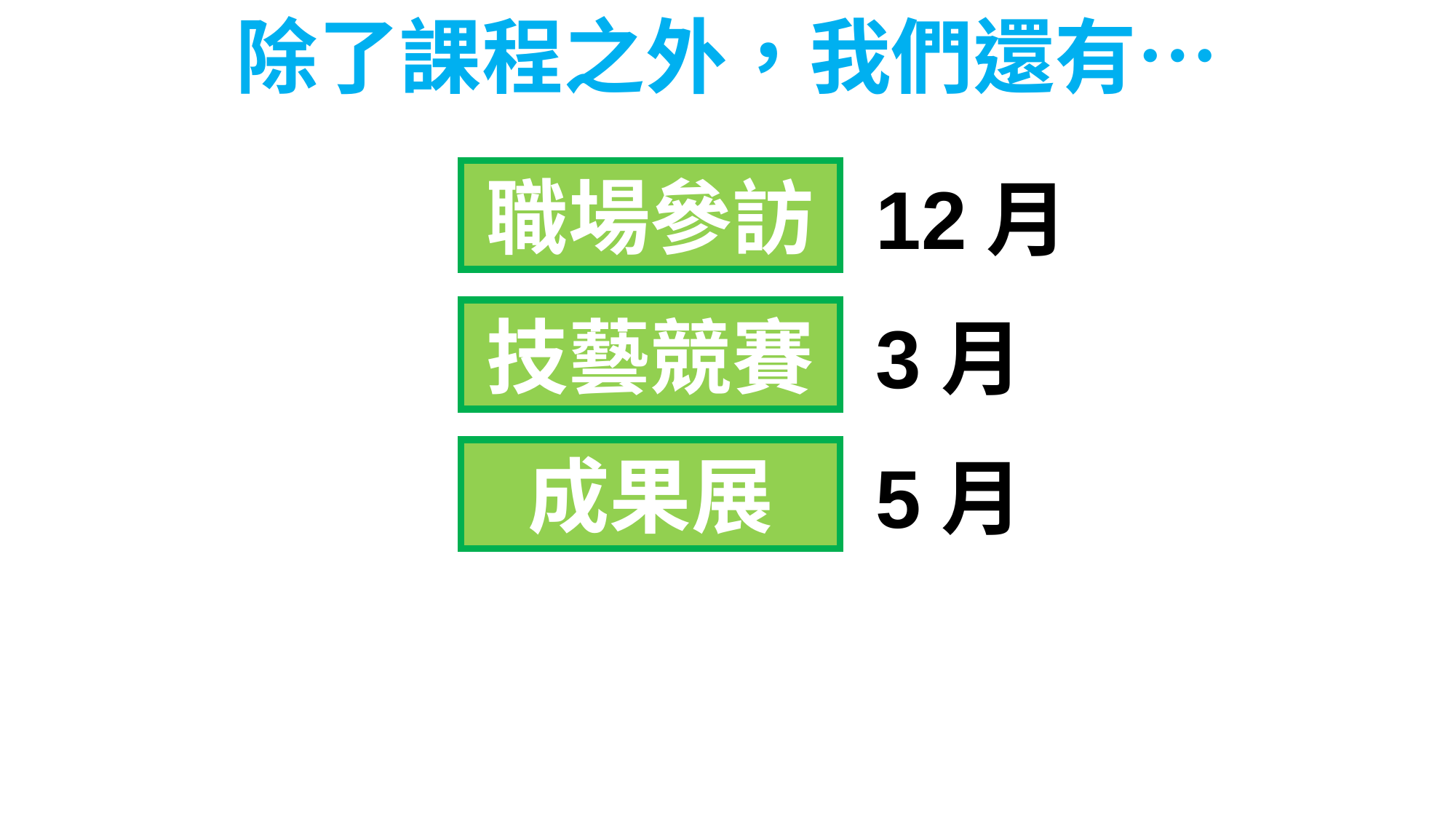

除了課程之外，我們還有…
職場參訪
12月
技藝競賽
3月
成果展
5月